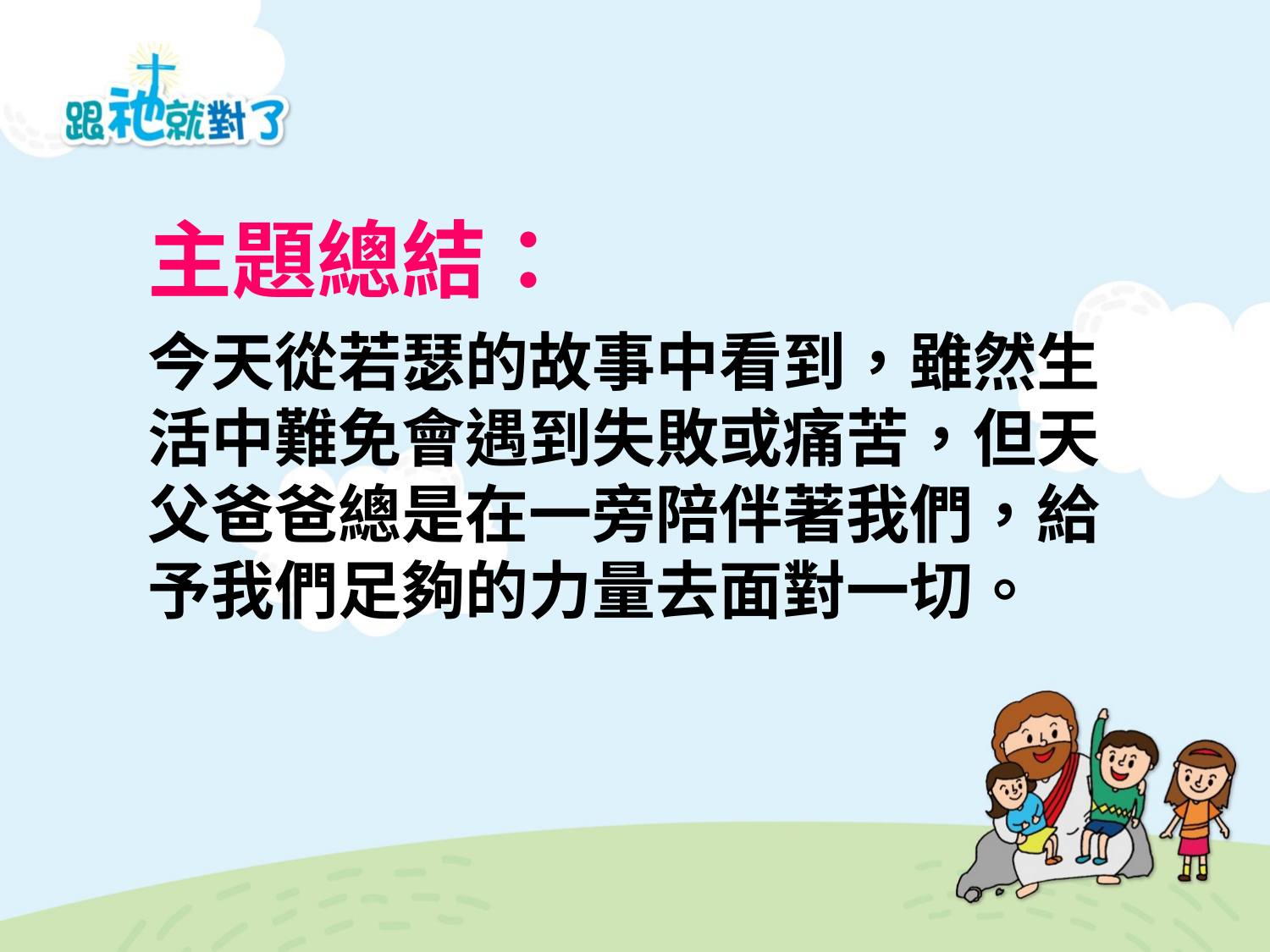

主題總結：
今天從若瑟的故事中看到，雖然生活中難免會遇到失敗或痛苦，但天父爸爸總是在一旁陪伴著我們，給予我們足夠的力量去面對一切。